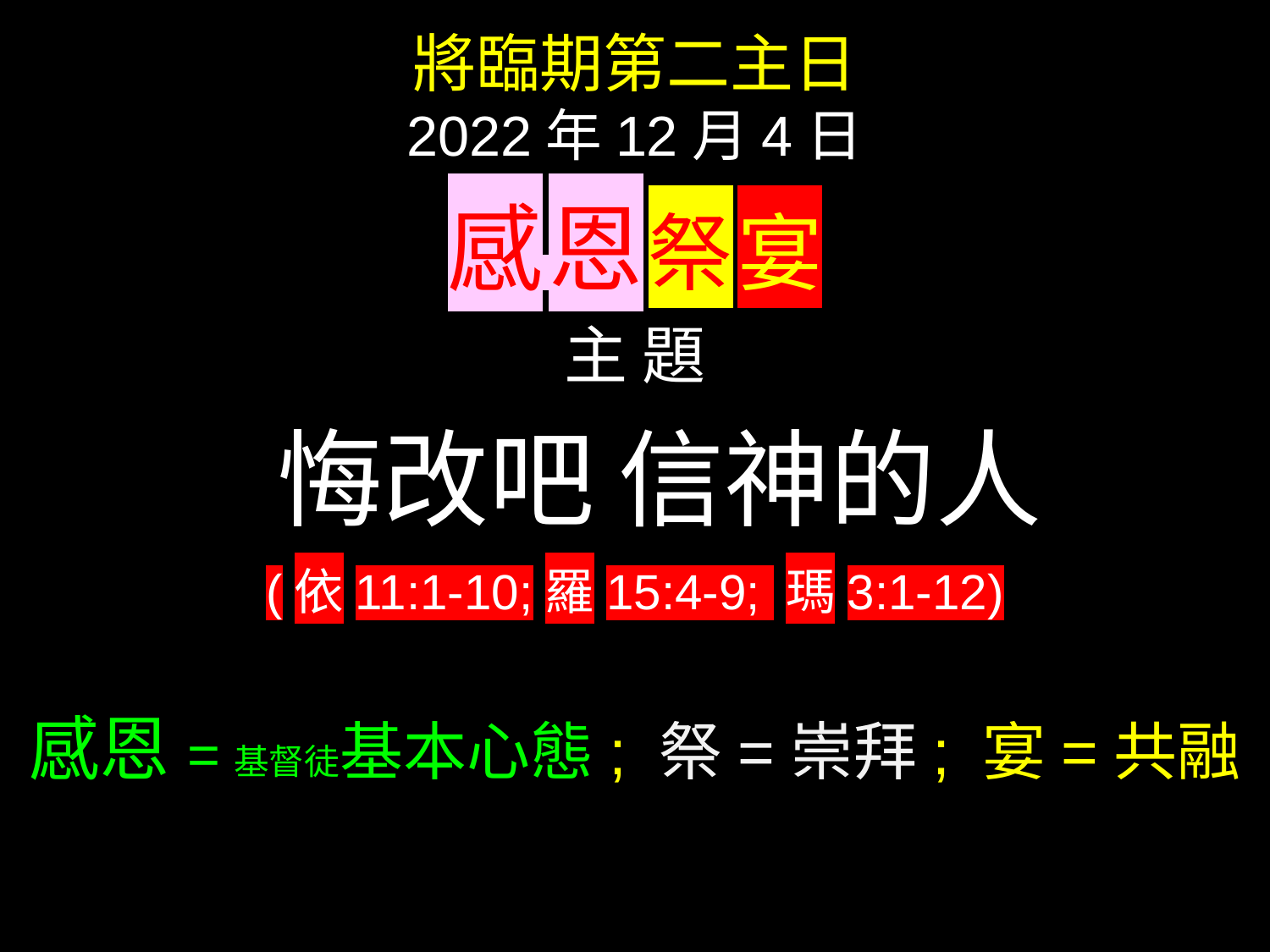

將臨期第二主日
2022年12月4日
感 恩 祭 宴

主 題
 悔改吧 信神的人
(依11:1-10;羅15:4-9; 瑪3:1-12)

感恩=基督徒基本心態; 祭=崇拜; 宴=共融